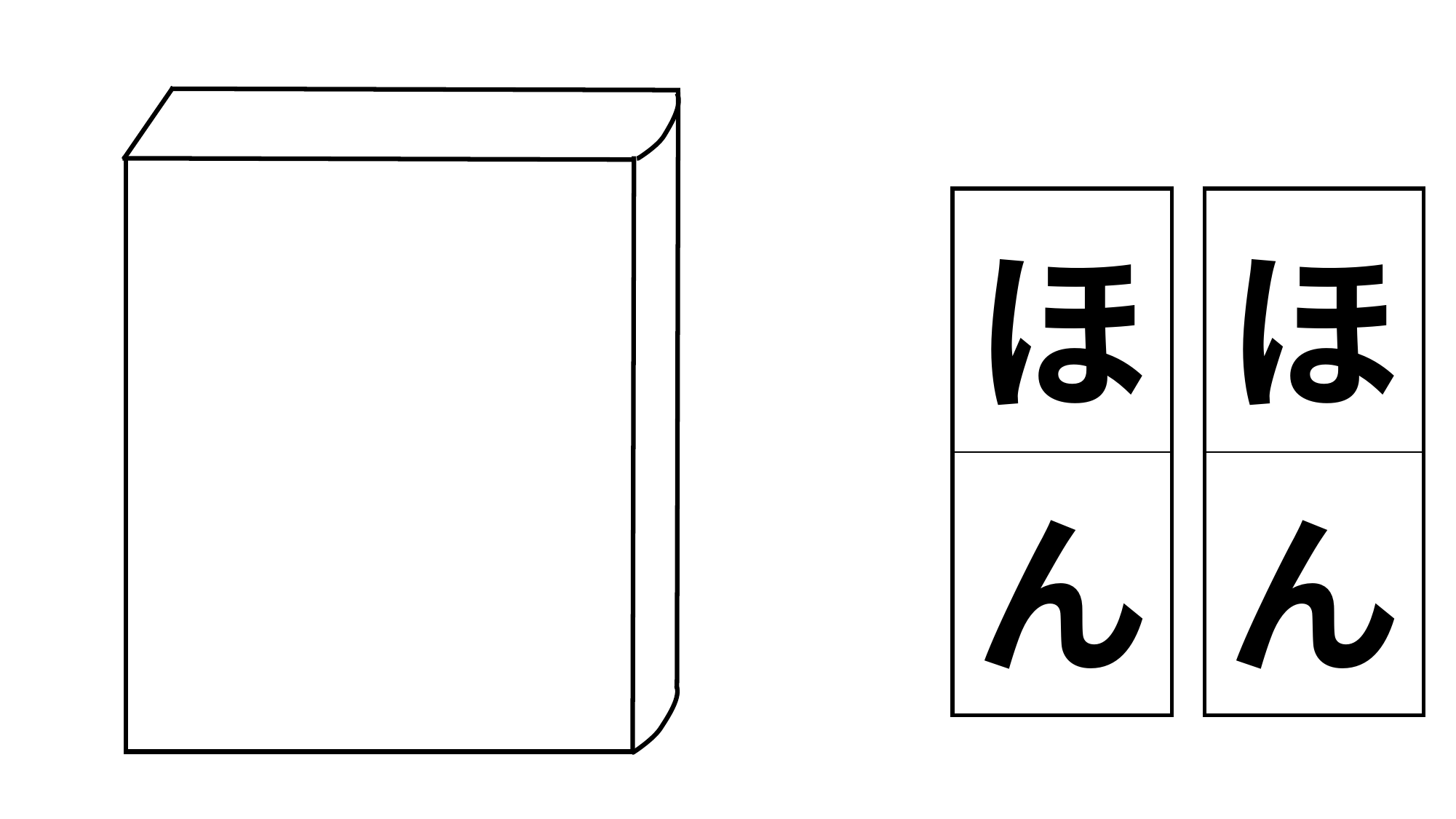

| ほ |
| --- |
| ん |
| ほ |
| --- |
| ん |